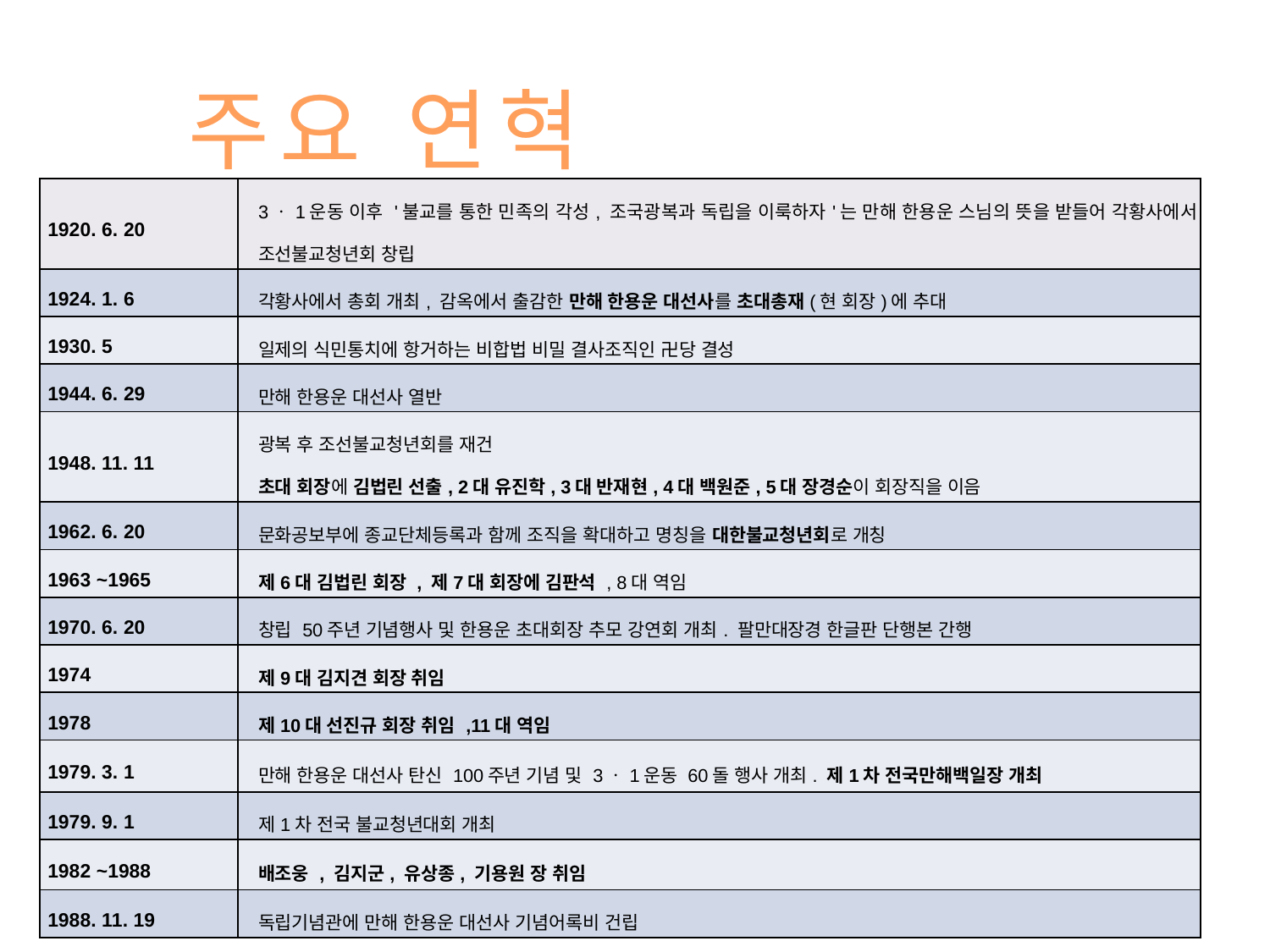

주요 연혁
| 1920. 6. 20 | 3ㆍ1운동 이후 '불교를 통한 민족의 각성, 조국광복과 독립을 이룩하자'는 만해 한용운 스님의 뜻을 받들어 각황사에서 조선불교청년회 창립 |
| --- | --- |
| 1924. 1. 6 | 각황사에서 총회 개최, 감옥에서 출감한 만해 한용운 대선사를 초대총재(현 회장)에 추대 |
| 1930. 5 | 일제의 식민통치에 항거하는 비합법 비밀 결사조직인 卍당 결성 |
| 1944. 6. 29 | 만해 한용운 대선사 열반 |
| 1948. 11. 11 | 광복 후 조선불교청년회를 재건 초대 회장에 김법린 선출, 2대 유진학, 3대 반재현, 4대 백원준, 5대 장경순이 회장직을 이음 |
| 1962. 6. 20 | 문화공보부에 종교단체등록과 함께 조직을 확대하고 명칭을 대한불교청년회로 개칭 |
| 1963 ~1965 | 제6대 김법린 회장 , 제7대 회장에 김판석 , 8대 역임 |
| 1970. 6. 20 | 창립 50주년 기념행사 및 한용운 초대회장 추모 강연회 개최. 팔만대장경 한글판 단행본 간행 |
| 1974 | 제9대 김지견 회장 취임 |
| 1978 | 제10대 선진규 회장 취임 ,11대 역임 |
| 1979. 3. 1 | 만해 한용운 대선사 탄신 100주년 기념 및 3ㆍ1운동 60돌 행사 개최. 제1차 전국만해백일장 개최 |
| 1979. 9. 1 | 제1차 전국 불교청년대회 개최 |
| 1982 ~1988 | 배조웅 , 김지군, 유상종, 기용원 장 취임 |
| 1988. 11. 19 | 독립기념관에 만해 한용운 대선사 기념어록비 건립 |